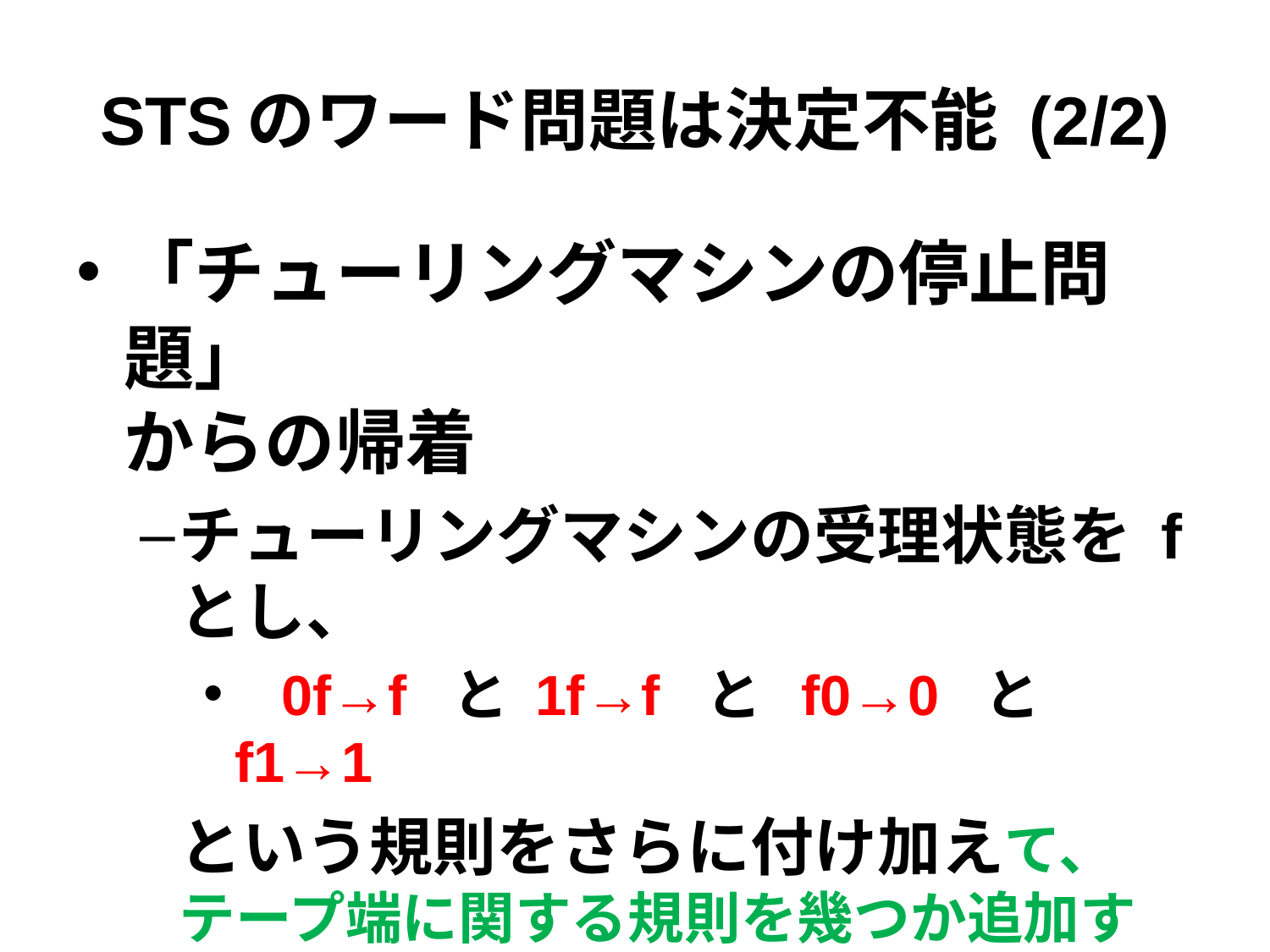

# STSのワード問題は決定不能 (2/2)
「チューリングマシンの停止問題」
からの帰着
チューリングマシンの受理状態を f とし、
   0f→f  と 1f→f  と  f0→0  と  f1→1
	という規則をさらに付け加えて、テープ端に関する規則を幾つか追加すると、「TMが停止する  iff  “初期状態”⇒*“f”」 となる
QED